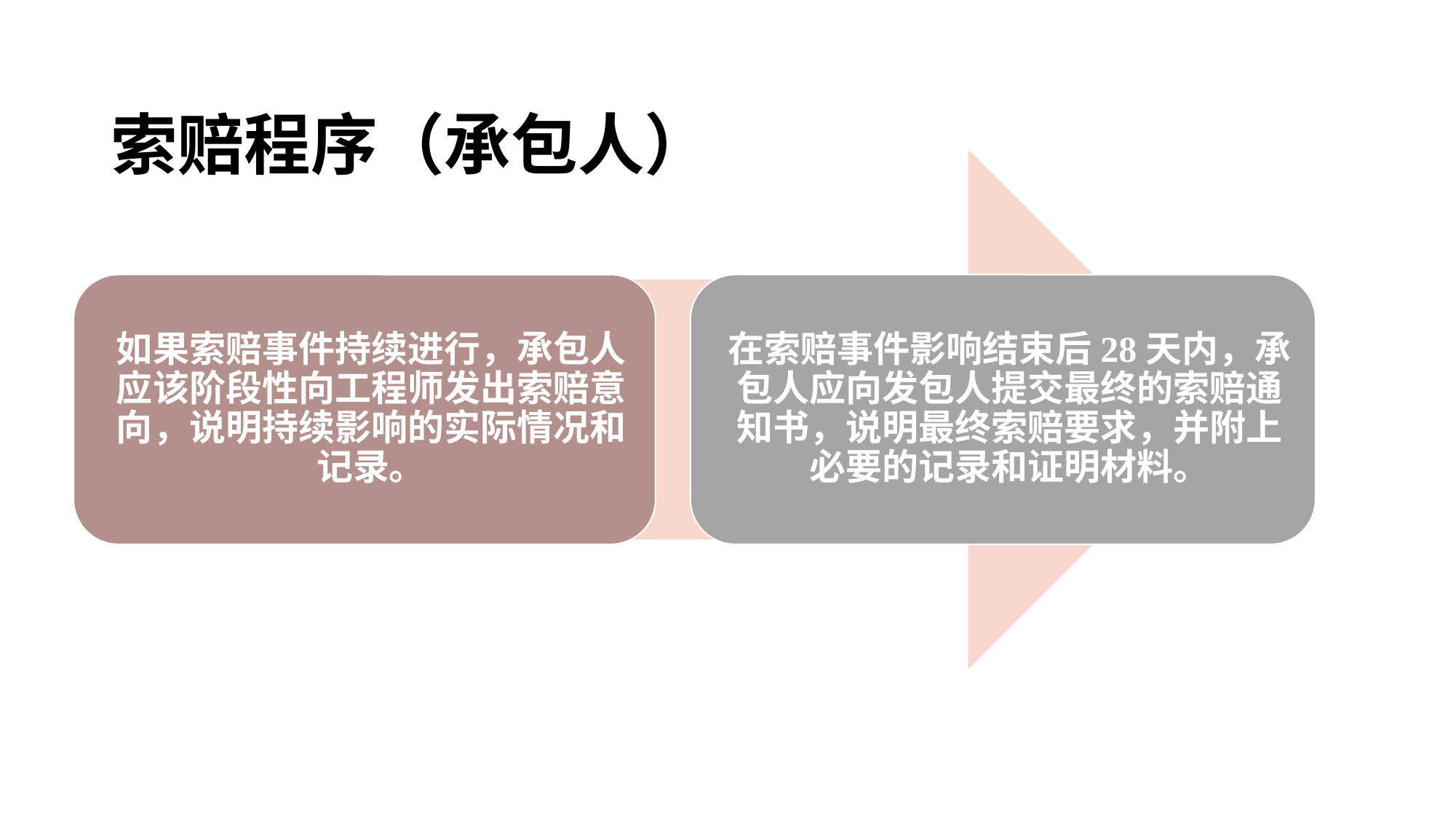

# 索赔程序（承包人）
如果索赔事件持续进行，承包人应该阶段性向工程师发出索赔意向，说明持续影响的实际情况和记录。
在索赔事件影响结束后28天内，承包人应向发包人提交最终的索赔通知书，说明最终索赔要求，并附上必要的记录和证明材料。